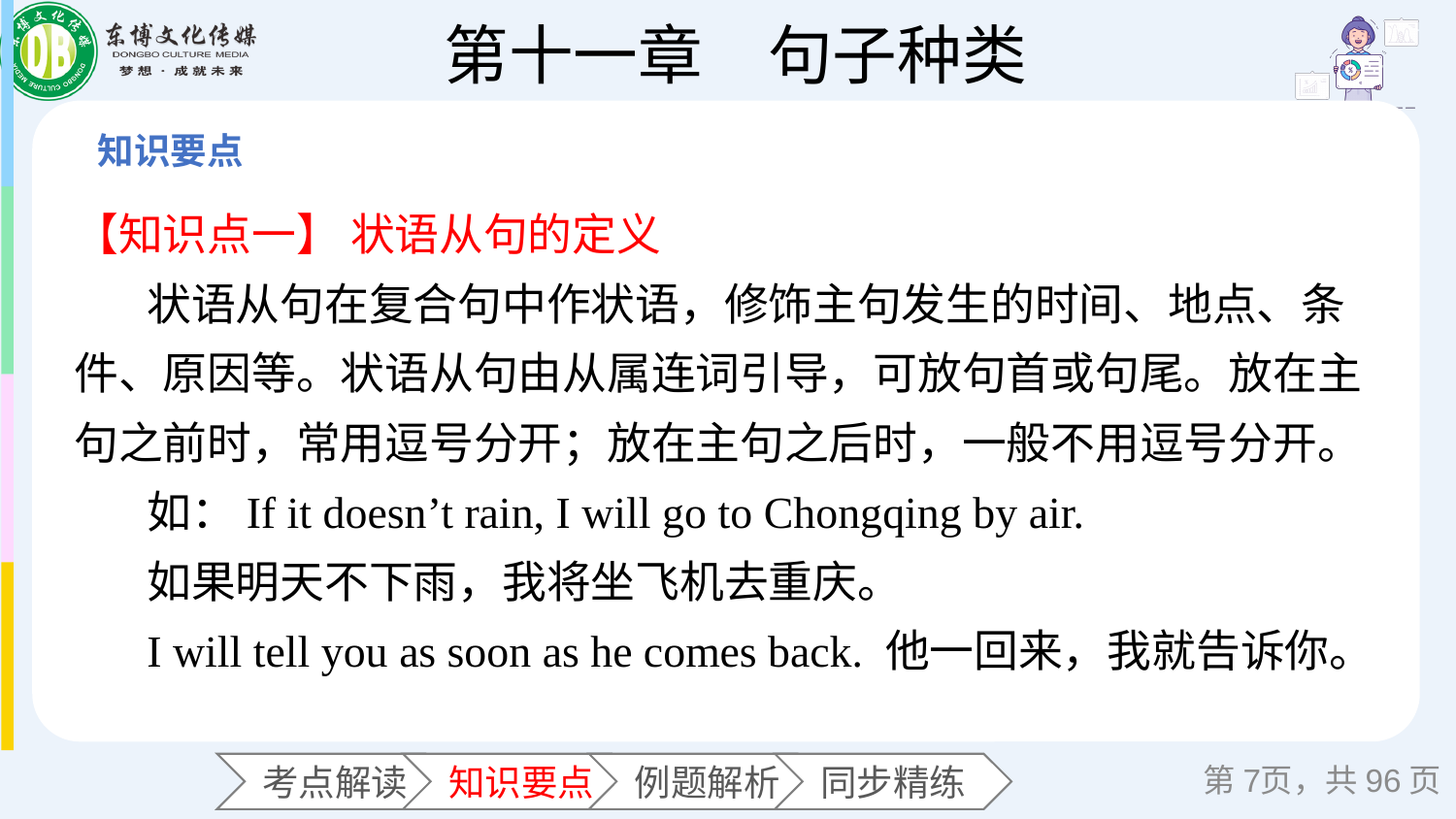

【知识点一】 状语从句的定义
状语从句在复合句中作状语，修饰主句发生的时间、地点、条件、原因等。状语从句由从属连词引导，可放句首或句尾。放在主句之前时，常用逗号分开；放在主句之后时，一般不用逗号分开。
如：If it doesn’t rain, I will go to Chongqing by air.
如果明天不下雨，我将坐飞机去重庆。
I will tell you as soon as he comes back. 他一回来，我就告诉你。
第7页，共96页